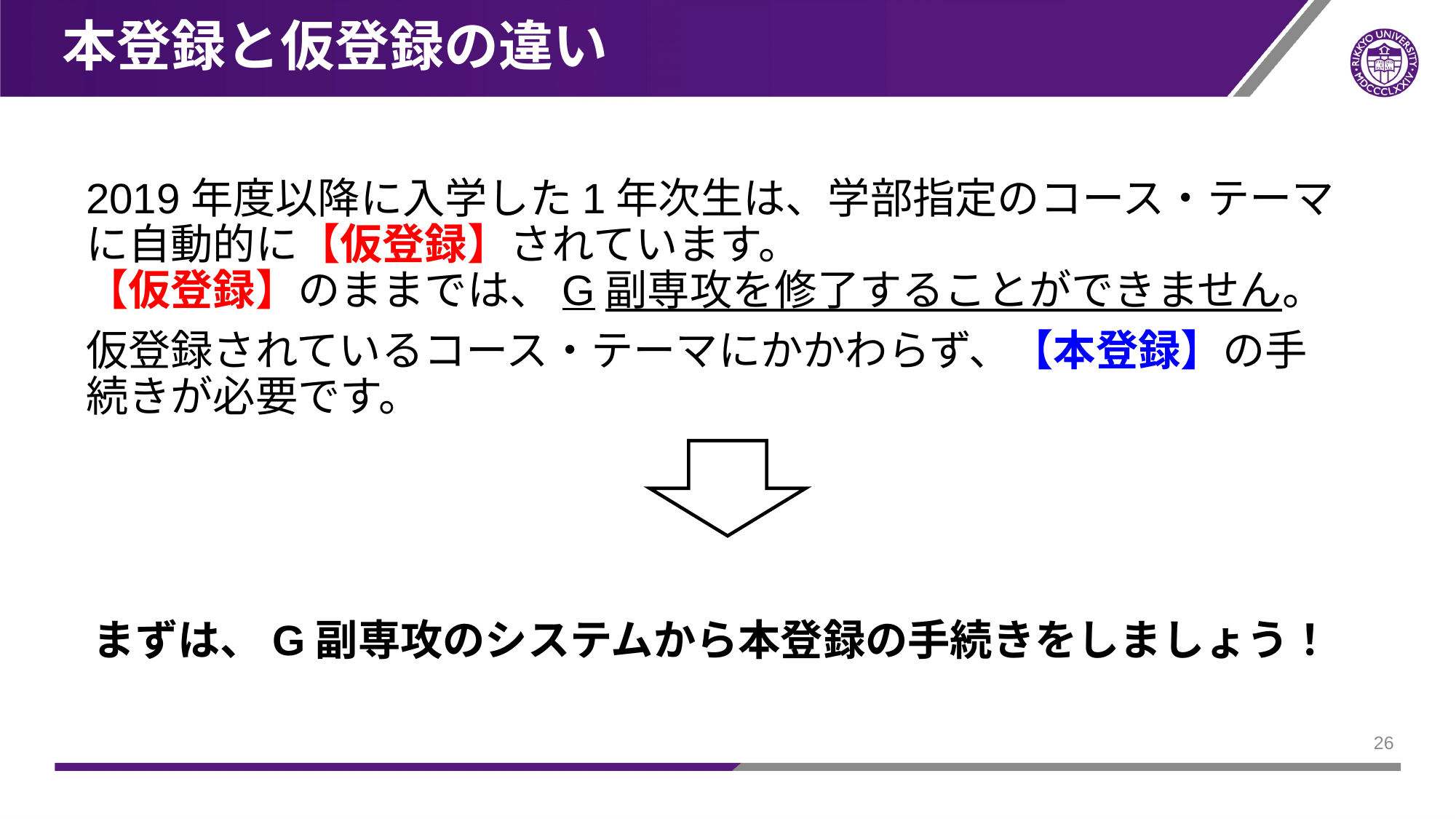

# 本登録と仮登録の違い
2019年度以降に入学した1年次生は、学部指定のコース・テーマに自動的に【仮登録】されています。
【仮登録】のままでは、G副専攻を修了することができません。
仮登録されているコース・テーマにかかわらず、【本登録】の手続きが必要です。

まずは、G副専攻のシステムから本登録の手続きをしましょう！

26